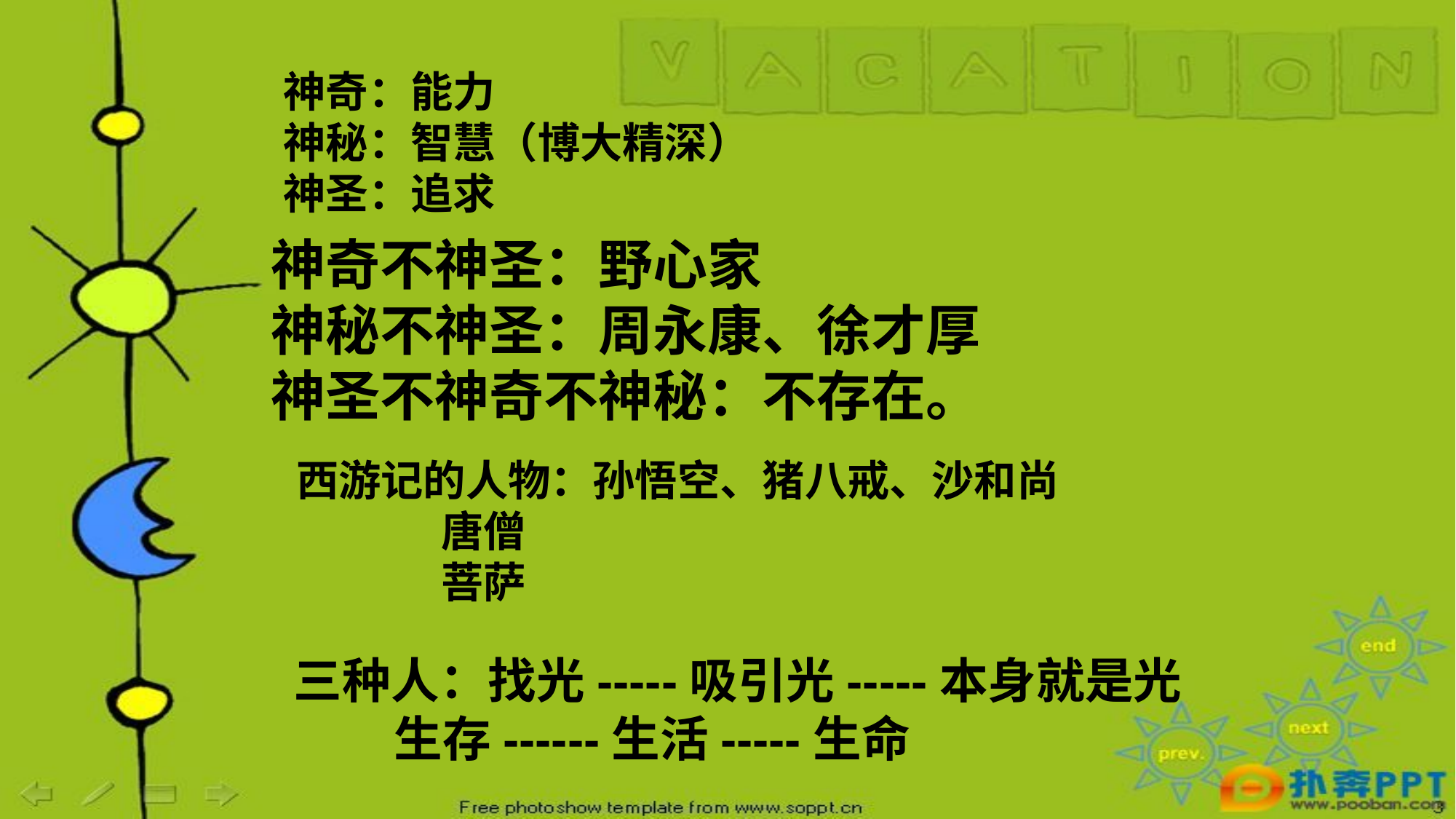

神奇：能力
神秘：智慧（博大精深）
神圣：追求
神奇不神圣：野心家
神秘不神圣：周永康、徐才厚
神圣不神奇不神秘：不存在。
西游记的人物：孙悟空、猪八戒、沙和尚
              唐僧
              菩萨
三种人：找光-----吸引光-----本身就是光
        生存------生活-----生命